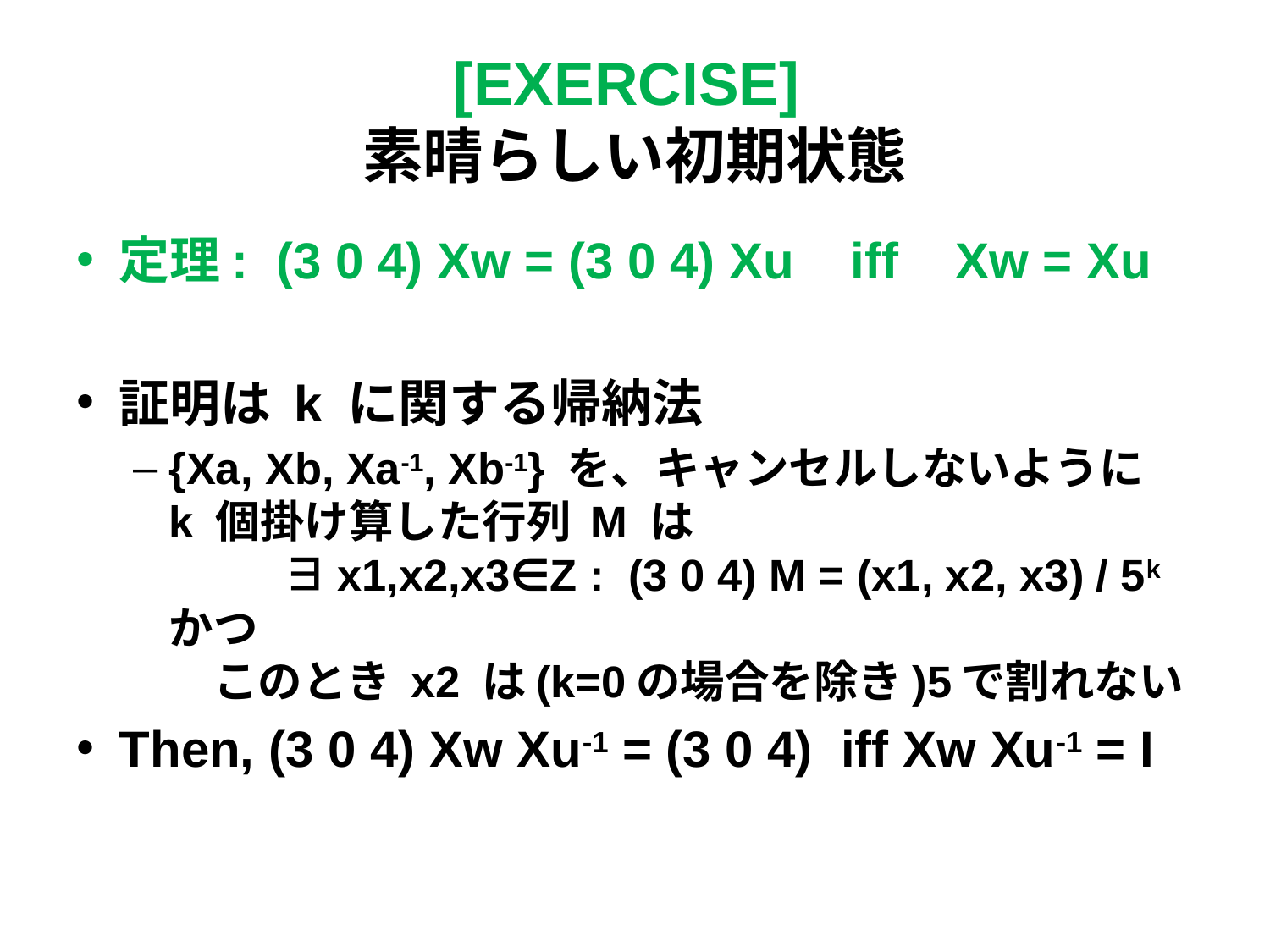

# [EXERCISE] 素晴らしい初期状態
定理:  (3 0 4) Xw = (3 0 4) Xu    iff    Xw = Xu

証明は k に関する帰納法
{Xa, Xb, Xa-1, Xb-1} を、キャンセルしないように
k 個掛け算した行列 M は
	∃x1,x2,x3∈Z :  (3 0 4) M = (x1, x2, x3) / 5k
かつ
　このとき x2 は(k=0の場合を除き)5で割れない
Then, (3 0 4) Xw Xu-1 = (3 0 4)  iff Xw Xu-1 = I